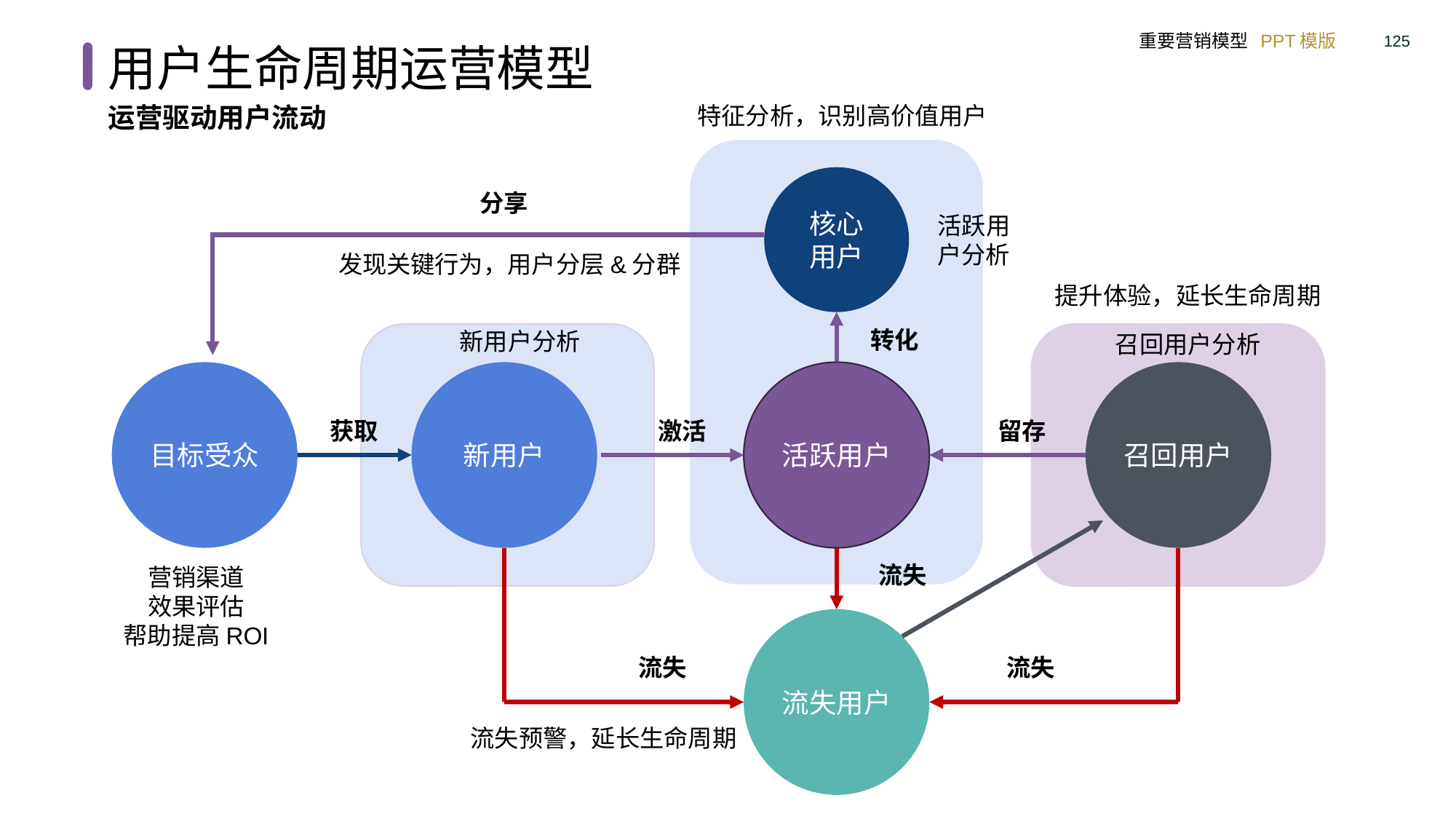

用户生命周期运营模型
运营驱动用户流动
特征分析，识别高价值用户

核心
用户
分享
活跃用户分析
发现关键行为，用户分层&分群
提升体验，延长生命周期
转化
新用户分析
召回用户分析

目标受众
新用户
活跃用户
召回用户
获取
激活
留存
流失
营销渠道
效果评估
帮助提高ROI
流失用户
流失
流失
流失预警，延长生命周期